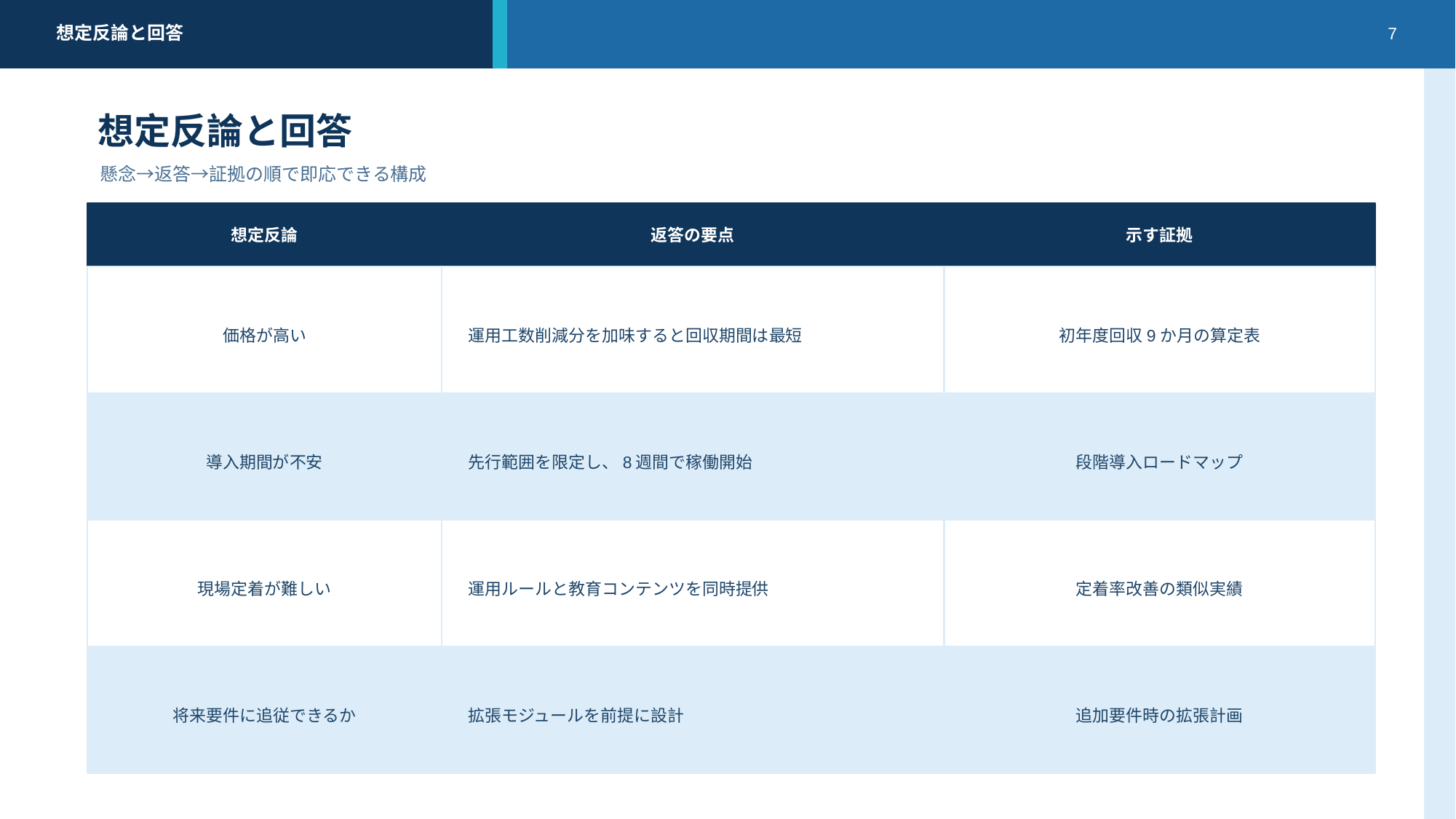

想定反論と回答
7

想定反論と回答
懸念→返答→証拠の順で即応できる構成

想定反論
返答の要点
示す証拠

価格が高い
運用工数削減分を加味すると回収期間は最短
初年度回収9か月の算定表

導入期間が不安
先行範囲を限定し、8週間で稼働開始
段階導入ロードマップ

現場定着が難しい
運用ルールと教育コンテンツを同時提供
定着率改善の類似実績

将来要件に追従できるか
拡張モジュールを前提に設計
追加要件時の拡張計画